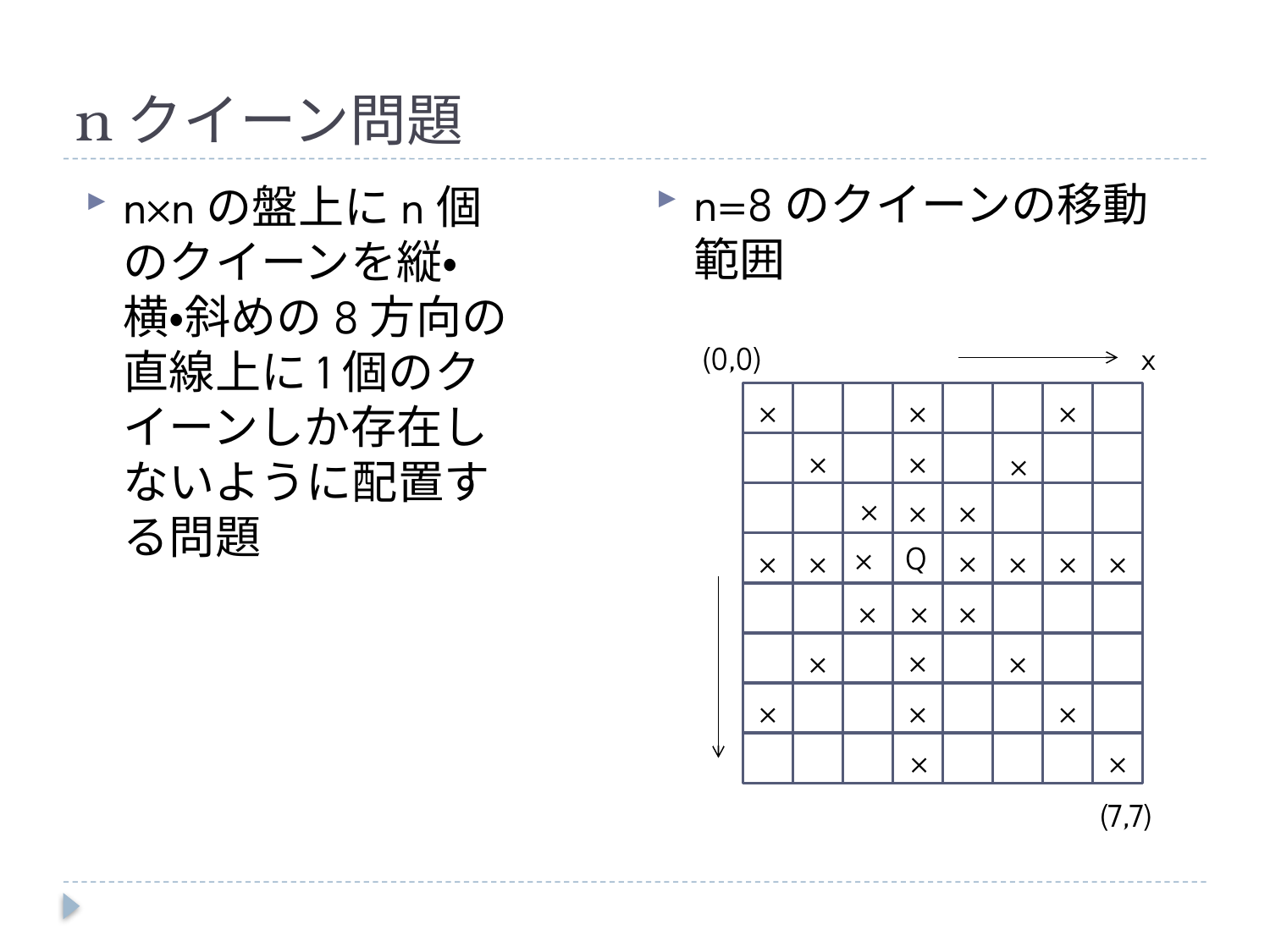

# nクイーン問題
n=8のクイーンの移動範囲

n×nの盤上にn個のクイーンを縦・横・斜めの8方向の直線上に1個のクイーンしか存在しないように配置する問題
(0,0)
x

×
×
×

×
×
×

×
×
×
Q

×
×
×
×
×
×
×

×
×
×

×
×
×

×
×
×

×
×
y
(7,7)